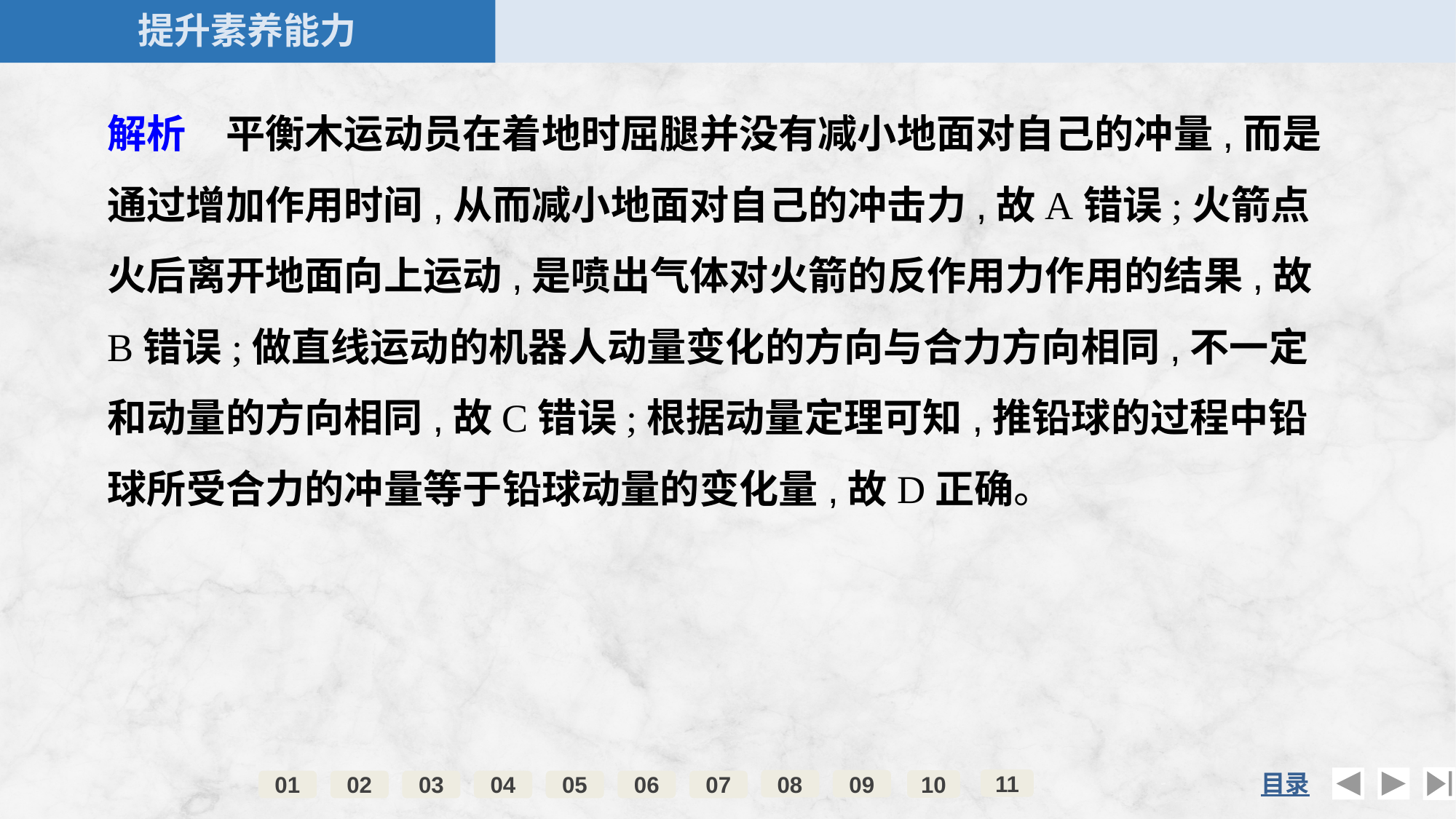

解析　平衡木运动员在着地时屈腿并没有减小地面对自己的冲量,而是通过增加作用时间,从而减小地面对自己的冲击力,故A错误;火箭点火后离开地面向上运动,是喷出气体对火箭的反作用力作用的结果,故B错误;做直线运动的机器人动量变化的方向与合力方向相同,不一定和动量的方向相同,故C错误;根据动量定理可知,推铅球的过程中铅球所受合力的冲量等于铅球动量的变化量,故D正确。